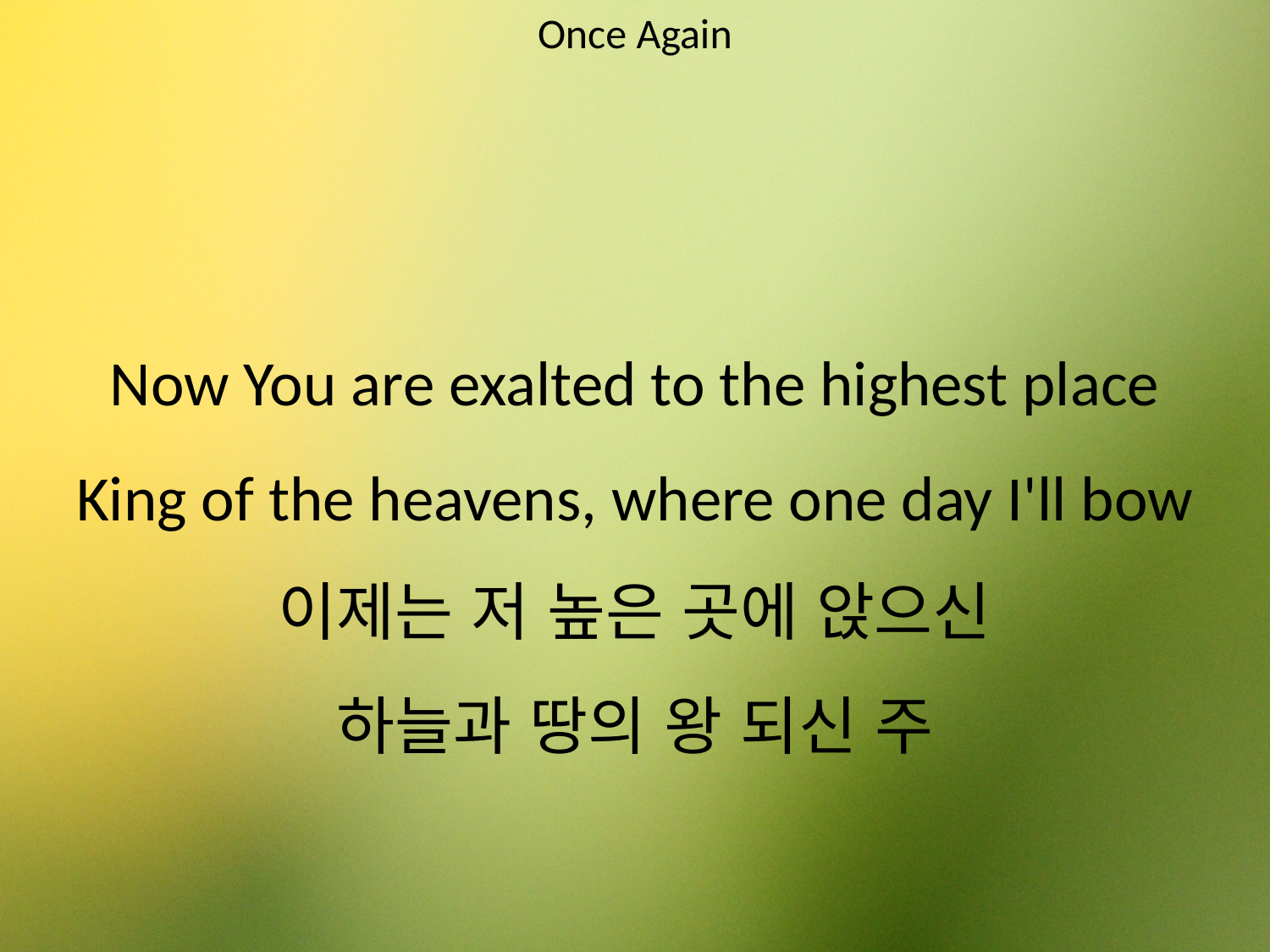

Once Again
#
Now You are exalted to the highest place
King of the heavens, where one day I'll bow
이제는 저 높은 곳에 앉으신
하늘과 땅의 왕 되신 주